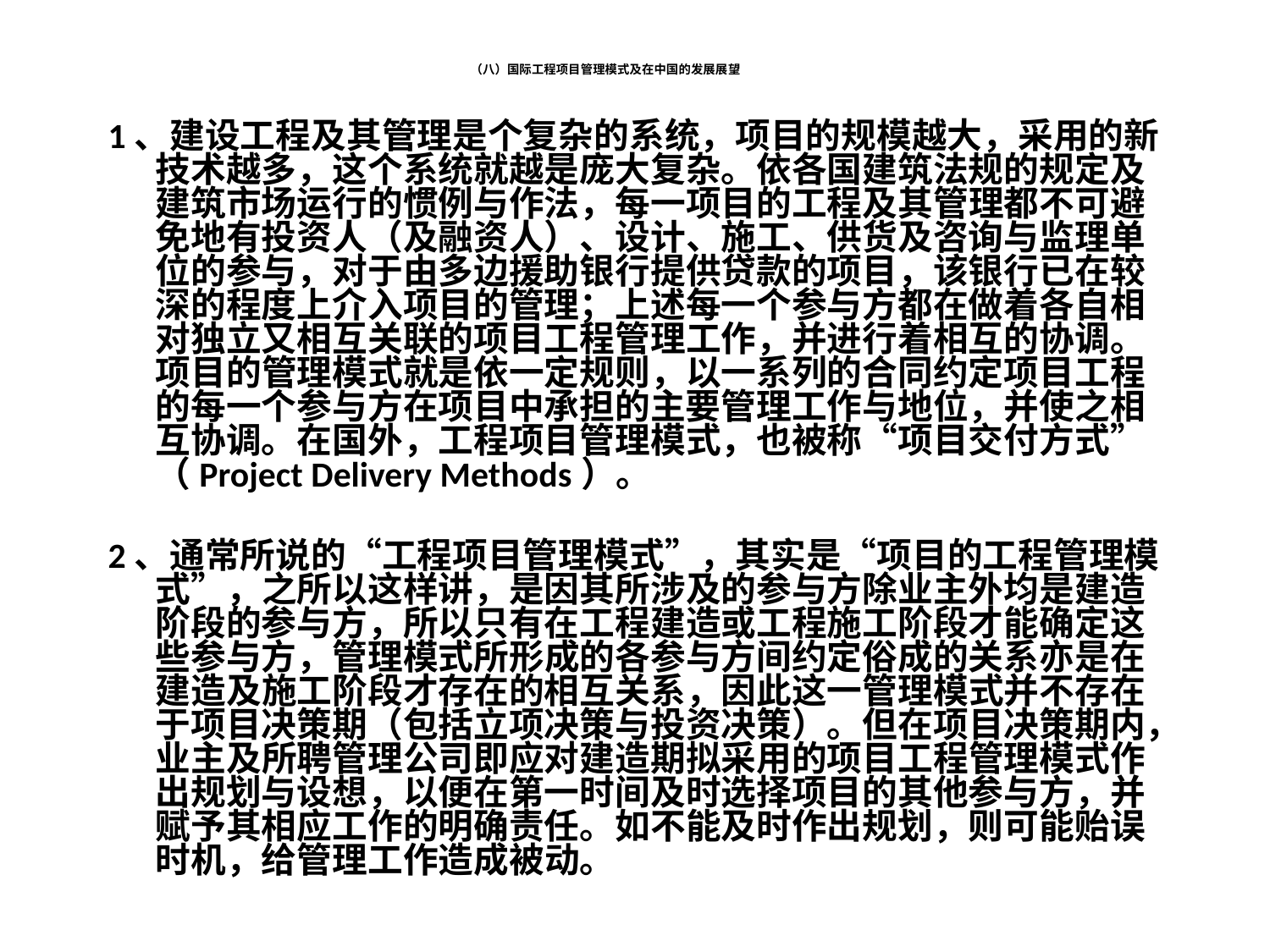

# （八）国际工程项目管理模式及在中国的发展展望
1、建设工程及其管理是个复杂的系统，项目的规模越大，采用的新技术越多，这个系统就越是庞大复杂。依各国建筑法规的规定及建筑市场运行的惯例与作法，每一项目的工程及其管理都不可避免地有投资人（及融资人）、设计、施工、供货及咨询与监理单位的参与，对于由多边援助银行提供贷款的项目，该银行已在较深的程度上介入项目的管理；上述每一个参与方都在做着各自相对独立又相互关联的项目工程管理工作，并进行着相互的协调。项目的管理模式就是依一定规则，以一系列的合同约定项目工程的每一个参与方在项目中承担的主要管理工作与地位，并使之相互协调。在国外，工程项目管理模式，也被称“项目交付方式”（Project Delivery Methods）。

2、通常所说的“工程项目管理模式”，其实是“项目的工程管理模式”，之所以这样讲，是因其所涉及的参与方除业主外均是建造阶段的参与方，所以只有在工程建造或工程施工阶段才能确定这些参与方，管理模式所形成的各参与方间约定俗成的关系亦是在建造及施工阶段才存在的相互关系，因此这一管理模式并不存在于项目决策期（包括立项决策与投资决策）。但在项目决策期内，业主及所聘管理公司即应对建造期拟采用的项目工程管理模式作出规划与设想，以便在第一时间及时选择项目的其他参与方，并赋予其相应工作的明确责任。如不能及时作出规划，则可能贻误时机，给管理工作造成被动。